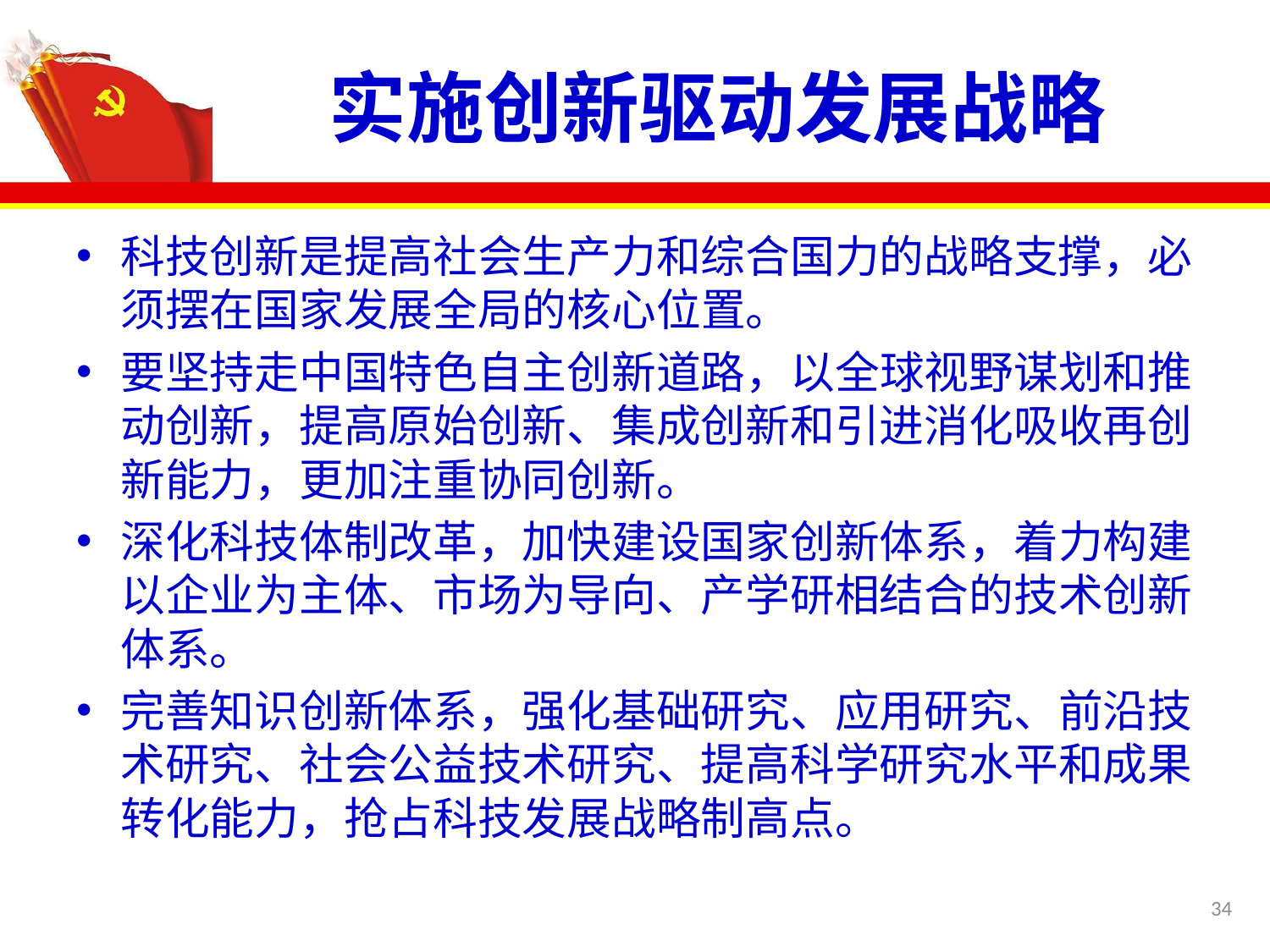

# 实施创新驱动发展战略
科技创新是提高社会生产力和综合国力的战略支撑，必须摆在国家发展全局的核心位置。
要坚持走中国特色自主创新道路，以全球视野谋划和推动创新，提高原始创新、集成创新和引进消化吸收再创新能力，更加注重协同创新。
深化科技体制改革，加快建设国家创新体系，着力构建以企业为主体、市场为导向、产学研相结合的技术创新体系。
完善知识创新体系，强化基础研究、应用研究、前沿技术研究、社会公益技术研究、提高科学研究水平和成果转化能力，抢占科技发展战略制高点。
34